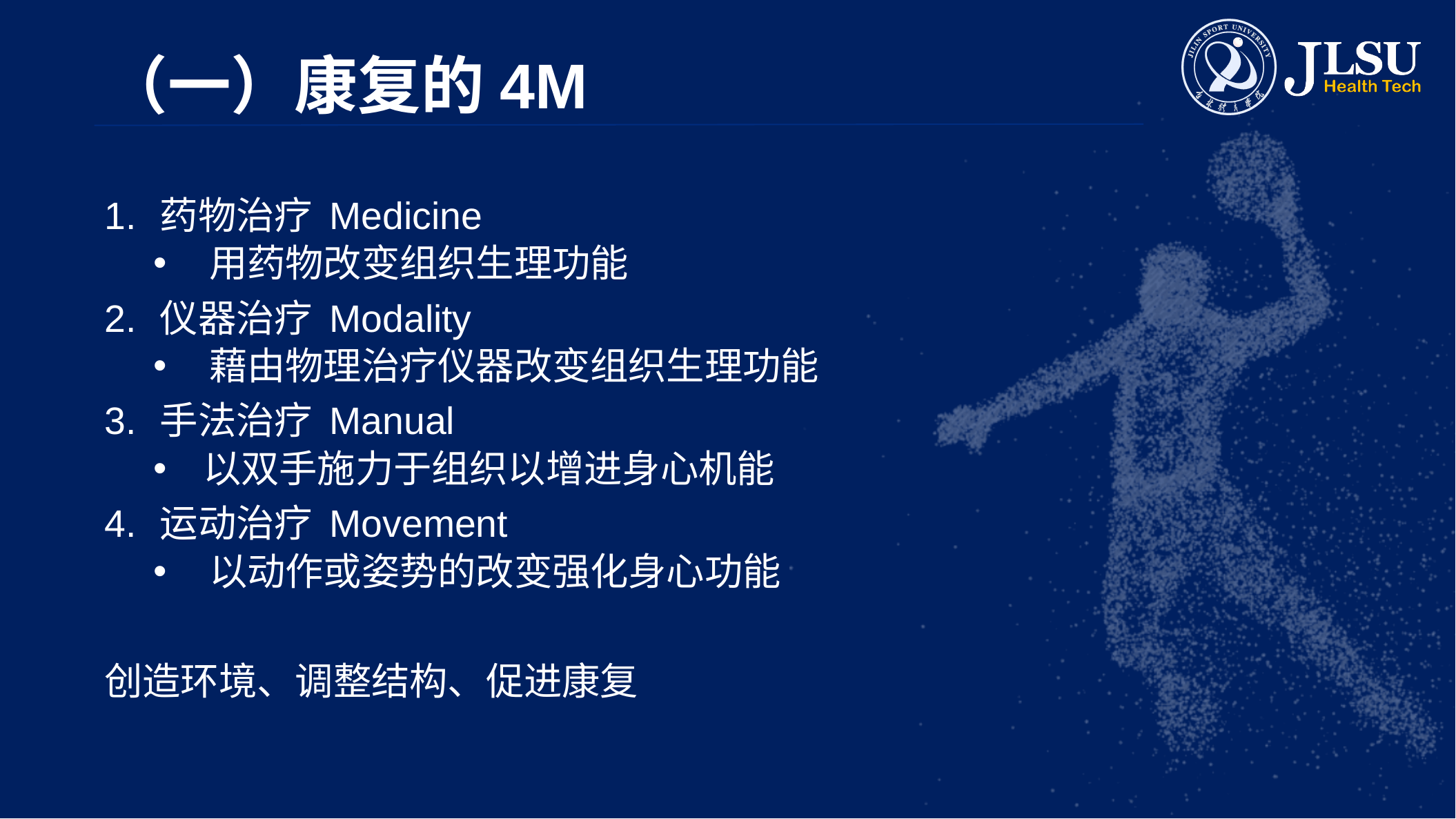

# （一）康复的4M
药物治疗 Medicine
用药物改变组织生理功能
仪器治疗 Modality
藉由物理治疗仪器改变组织生理功能
手法治疗 Manual
以双手施力于组织以增进身心机能
运动治疗 Movement
以动作或姿势的改变强化身心功能

创造环境、调整结构、促进康复